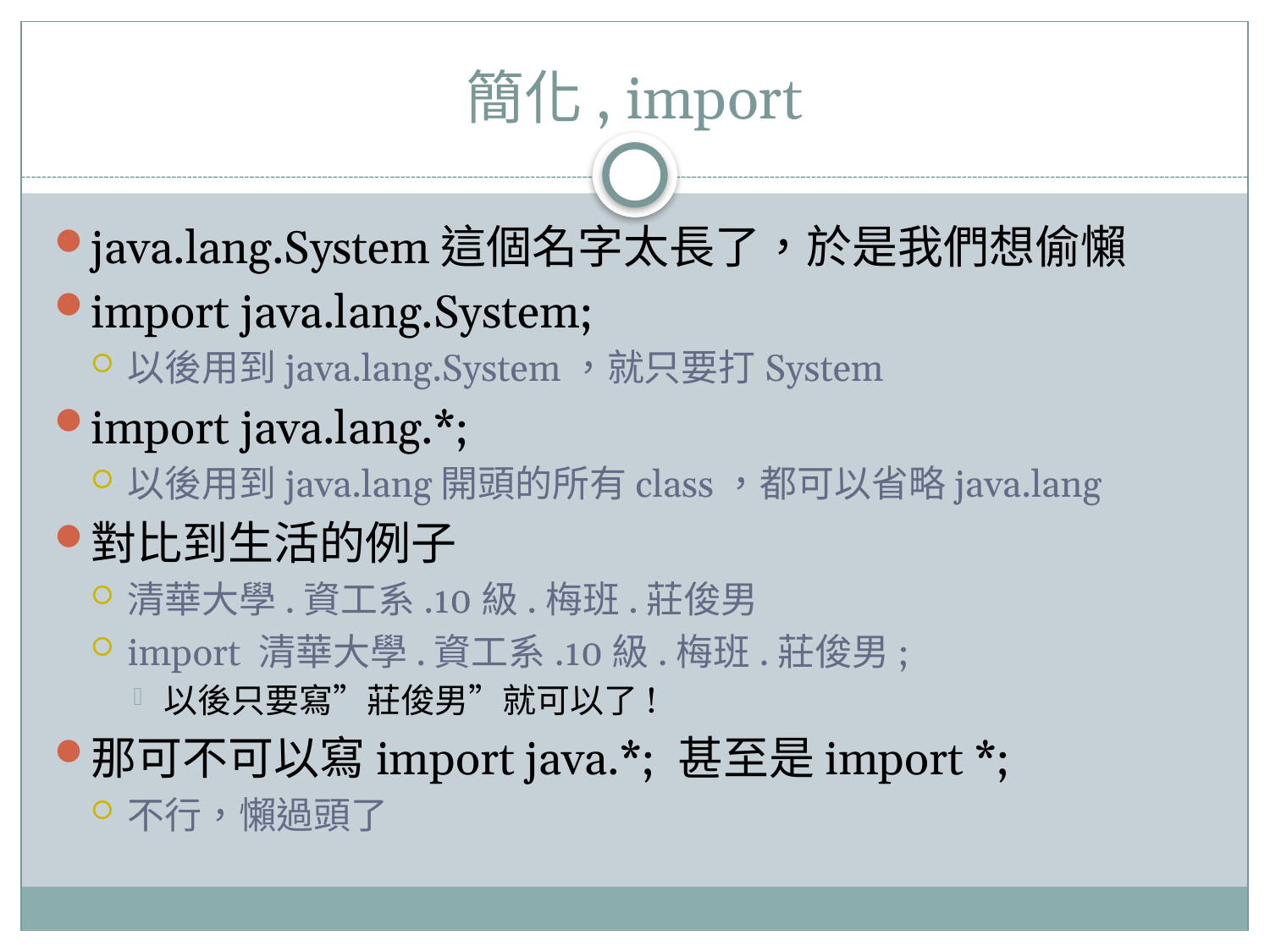

# 簡化, import
java.lang.System這個名字太長了，於是我們想偷懶
import java.lang.System;
以後用到java.lang.System，就只要打System
import java.lang.*;
以後用到java.lang開頭的所有class，都可以省略java.lang
對比到生活的例子
清華大學.資工系.10級.梅班.莊俊男
import 清華大學.資工系.10級.梅班.莊俊男;
以後只要寫”莊俊男”就可以了!
那可不可以寫import java.*; 甚至是import *;
不行，懶過頭了